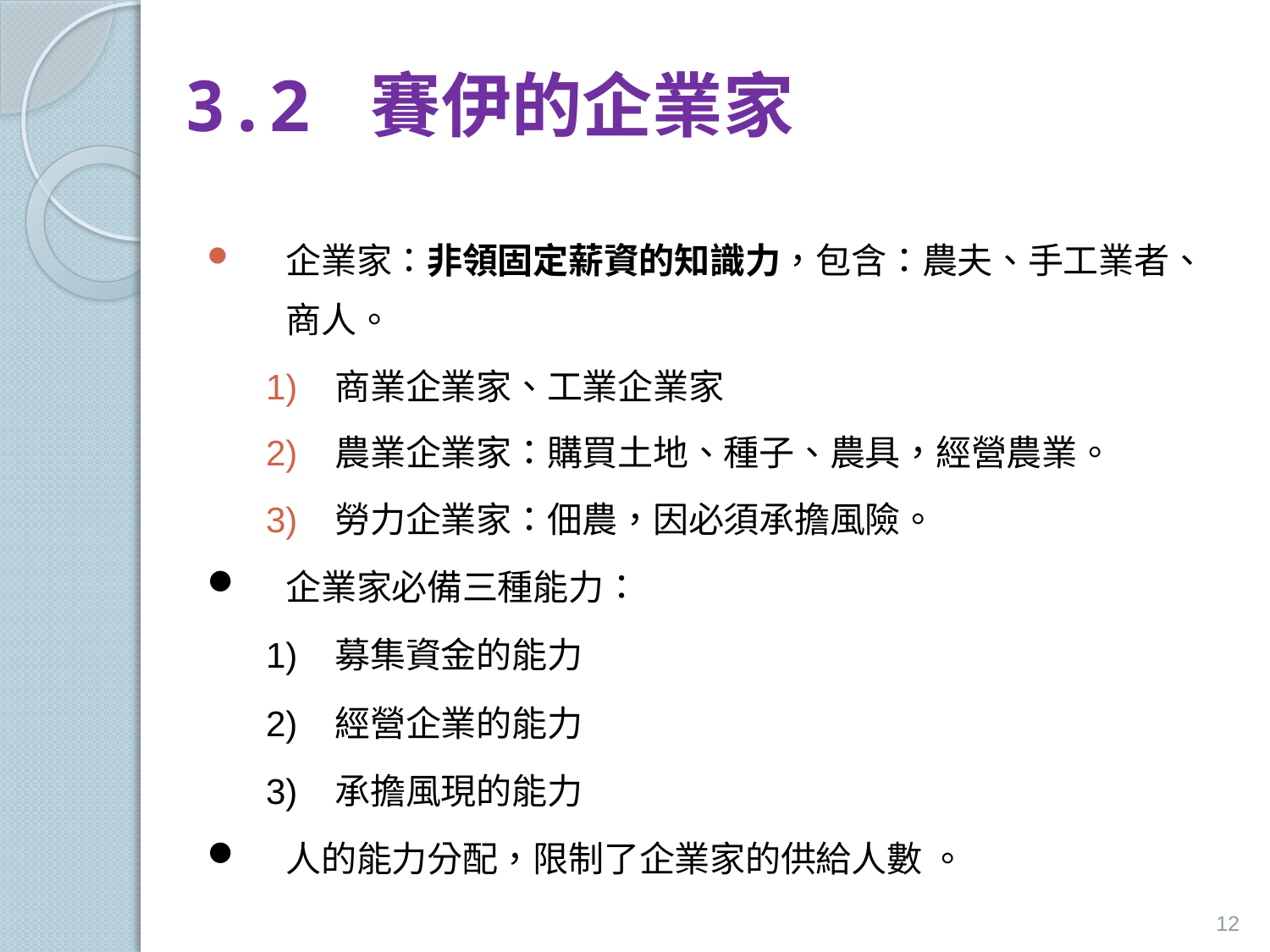

# 3.2 賽伊的企業家
企業家：非領固定薪資的知識力，包含：農夫、手工業者、商人。
商業企業家、工業企業家
農業企業家：購買土地、種子、農具，經營農業。
勞力企業家：佃農，因必須承擔風險。
企業家必備三種能力：
募集資金的能力
經營企業的能力
承擔風現的能力
人的能力分配，限制了企業家的供給人數 。
12